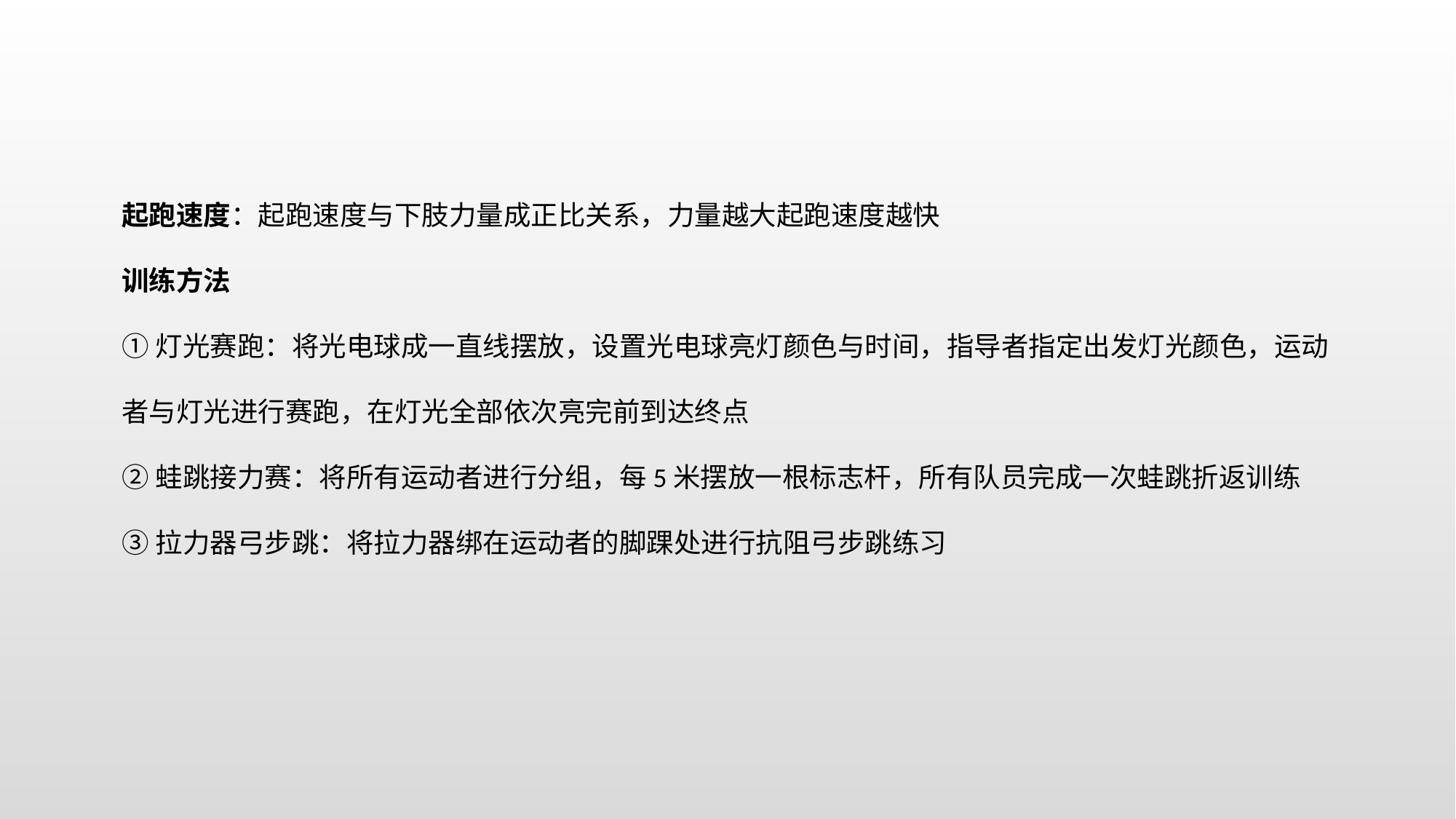

起跑速度：起跑速度与下肢力量成正比关系，力量越大起跑速度越快
训练方法
①灯光赛跑：将光电球成一直线摆放，设置光电球亮灯颜色与时间，指导者指定出发灯光颜色，运动者与灯光进行赛跑，在灯光全部依次亮完前到达终点
②蛙跳接力赛：将所有运动者进行分组，每5米摆放一根标志杆，所有队员完成一次蛙跳折返训练
③拉力器弓步跳：将拉力器绑在运动者的脚踝处进行抗阻弓步跳练习